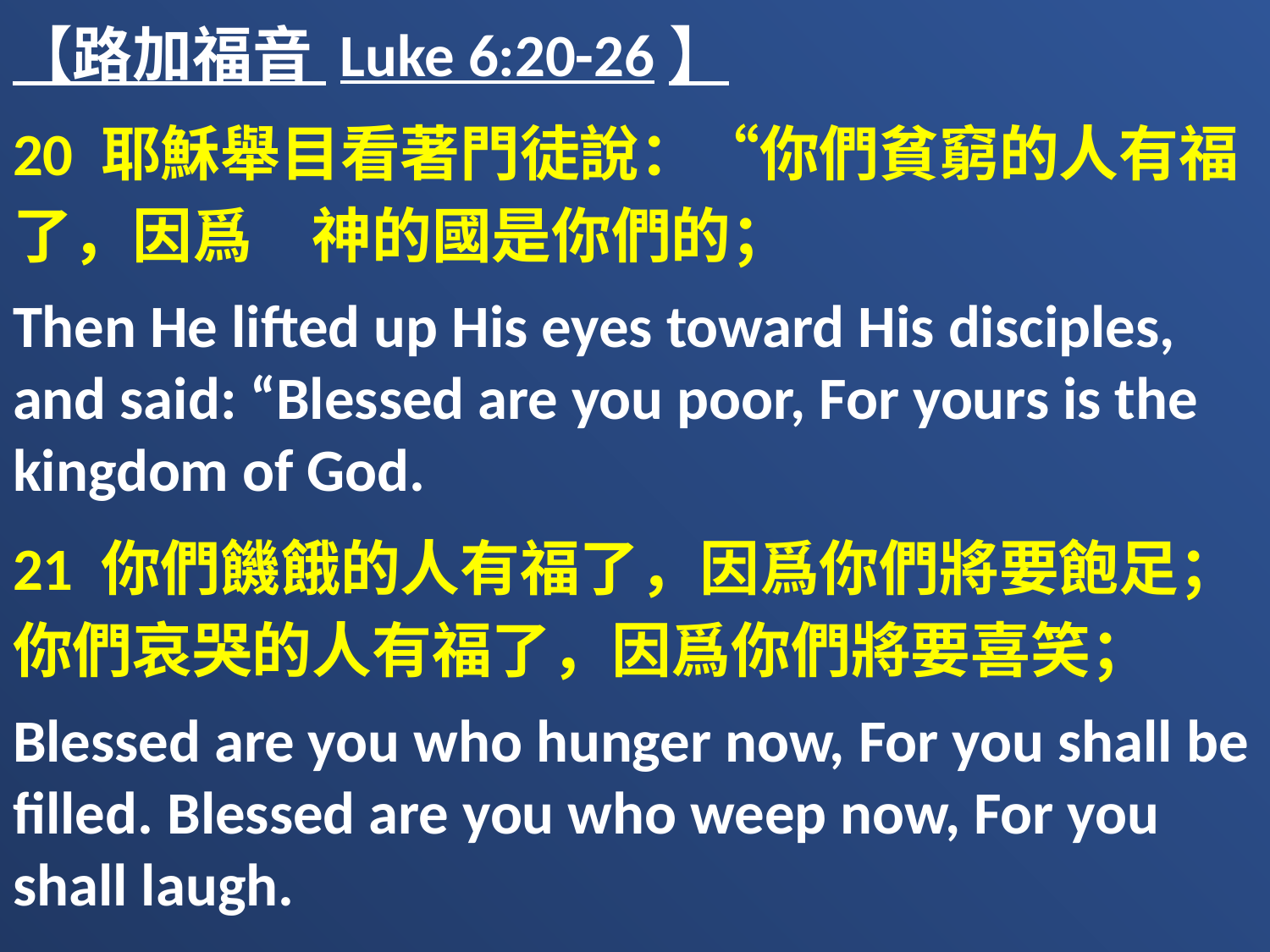

【路加福音 Luke 6:20-26】
20 耶穌舉目看著門徒說：“你們貧窮的人有福了，因爲　神的國是你們的；
Then He lifted up His eyes toward His disciples, and said: “Blessed are you poor, For yours is the kingdom of God.
21 你們饑餓的人有福了，因爲你們將要飽足；你們哀哭的人有福了，因爲你們將要喜笑；
Blessed are you who hunger now, For you shall be filled. Blessed are you who weep now, For you shall laugh.